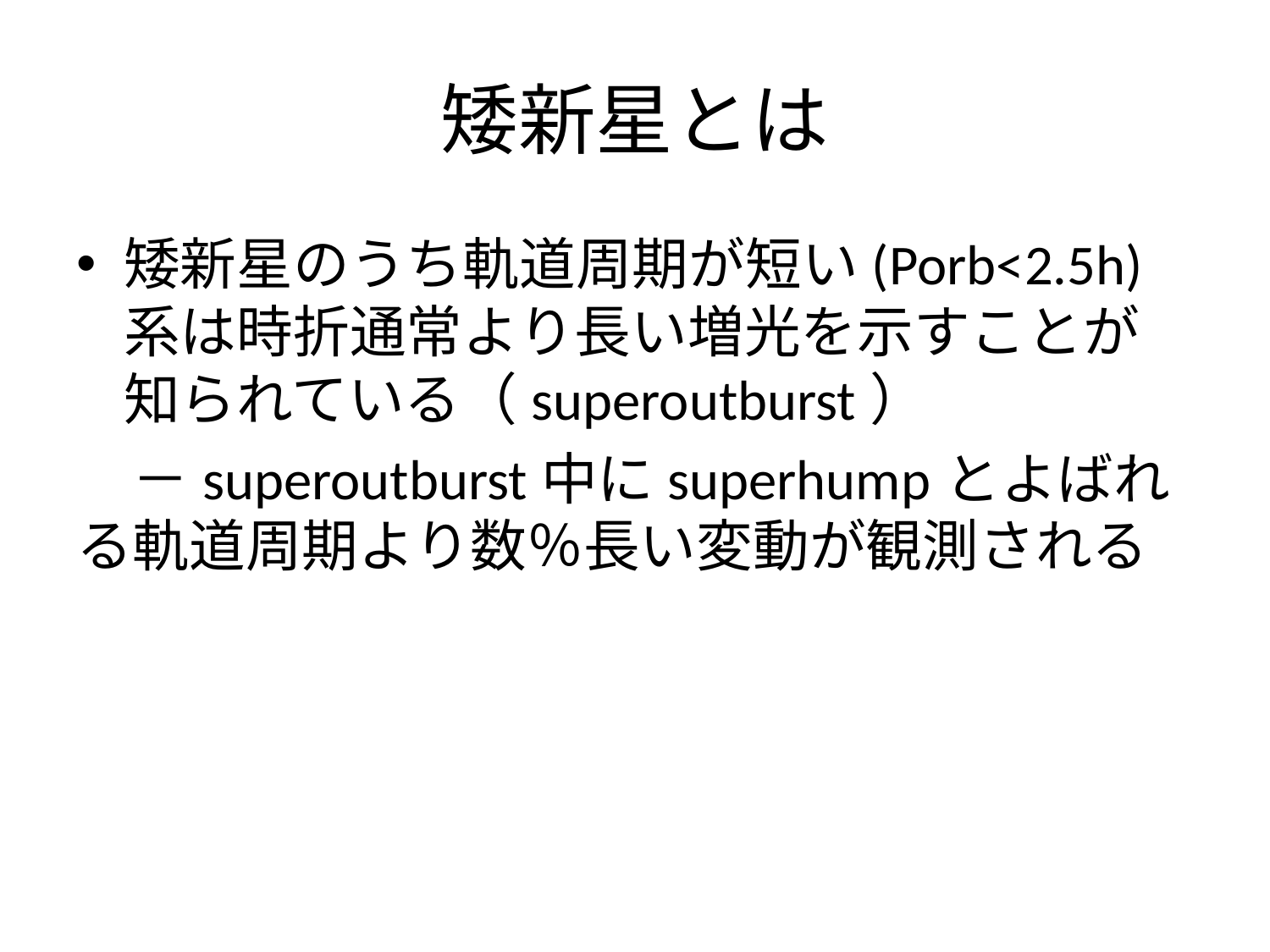

# 矮新星とは
矮新星のうち軌道周期が短い(Porb<2.5h)系は時折通常より長い増光を示すことが知られている（superoutburst）
　－superoutburst中にsuperhumpとよばれる軌道周期より数％長い変動が観測される